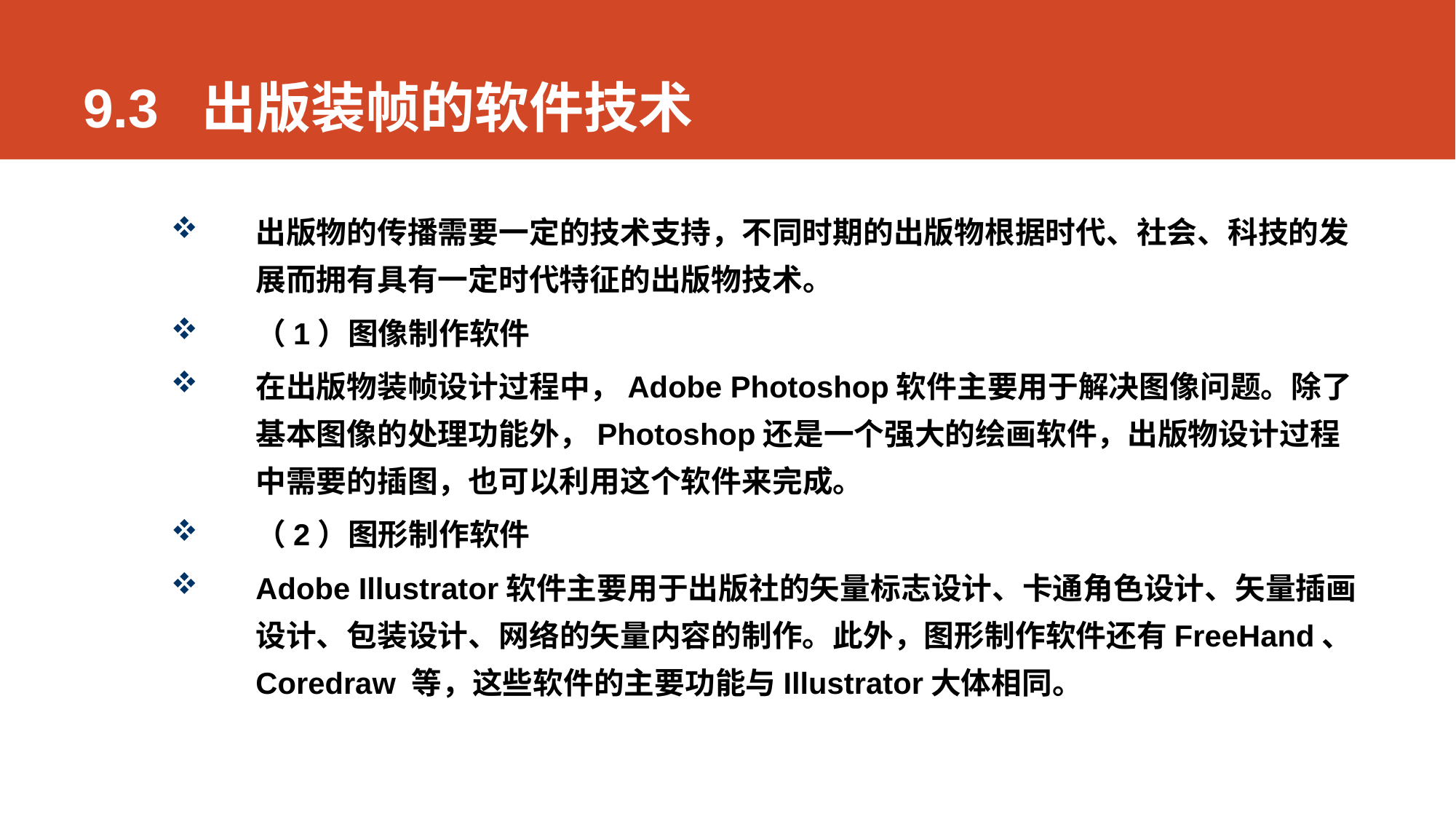

# 9.3  出版装帧的软件技术
出版物的传播需要一定的技术支持，不同时期的出版物根据时代、社会、科技的发展而拥有具有一定时代特征的出版物技术。
（1）图像制作软件
在出版物装帧设计过程中，Adobe Photoshop软件主要用于解决图像问题。除了基本图像的处理功能外，Photoshop还是一个强大的绘画软件，出版物设计过程中需要的插图，也可以利用这个软件来完成。
（2）图形制作软件
Adobe Illustrator软件主要用于出版社的矢量标志设计、卡通角色设计、矢量插画设计、包装设计、网络的矢量内容的制作。此外，图形制作软件还有FreeHand、Coredraw 等，这些软件的主要功能与Illustrator大体相同。